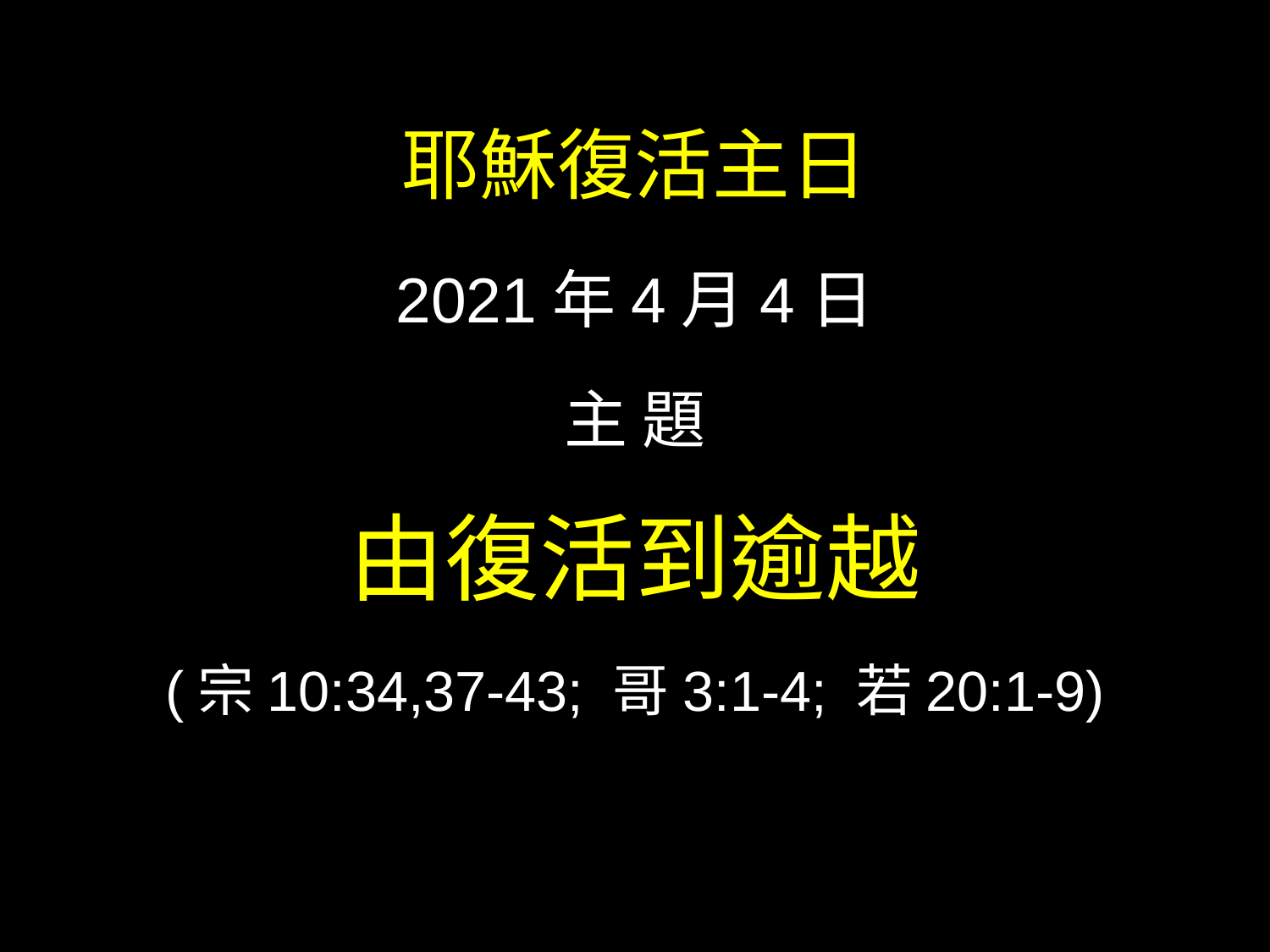

耶穌復活主日

2021年4月4日

主 題
由復活到逾越
(宗10:34,37-43; 哥3:1-4; 若20:1-9)